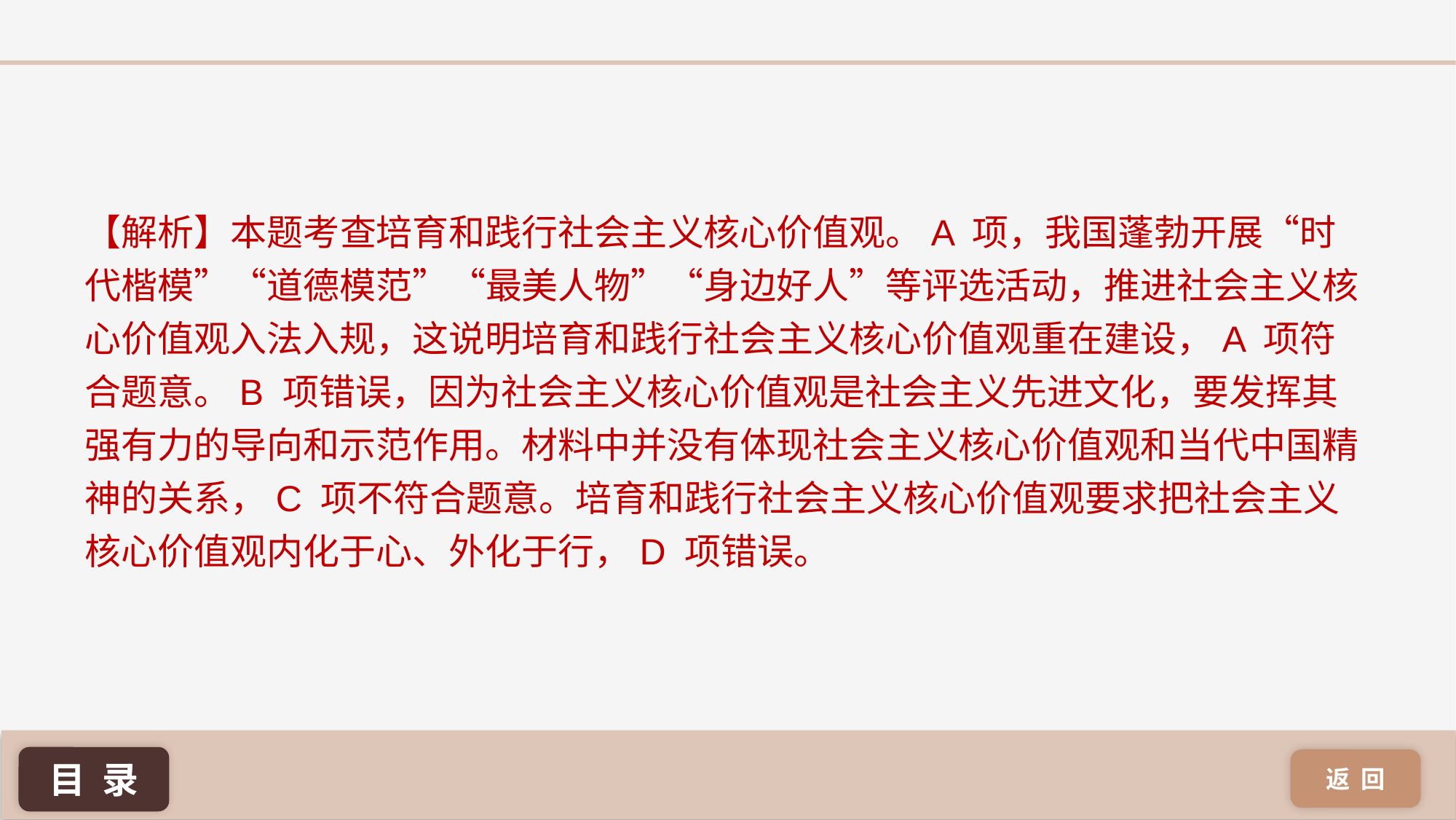

【解析】本题考查培育和践行社会主义核心价值观。A 项，我国蓬勃开展“时代楷模”“道德模范”“最美人物”“身边好人”等评选活动，推进社会主义核心价值观入法入规，这说明培育和践行社会主义核心价值观重在建设，A 项符合题意。B 项错误，因为社会主义核心价值观是社会主义先进文化，要发挥其强有力的导向和示范作用。材料中并没有体现社会主义核心价值观和当代中国精神的关系，C 项不符合题意。培育和践行社会主义核心价值观要求把社会主义核心价值观内化于心、外化于行，D 项错误。
返  回